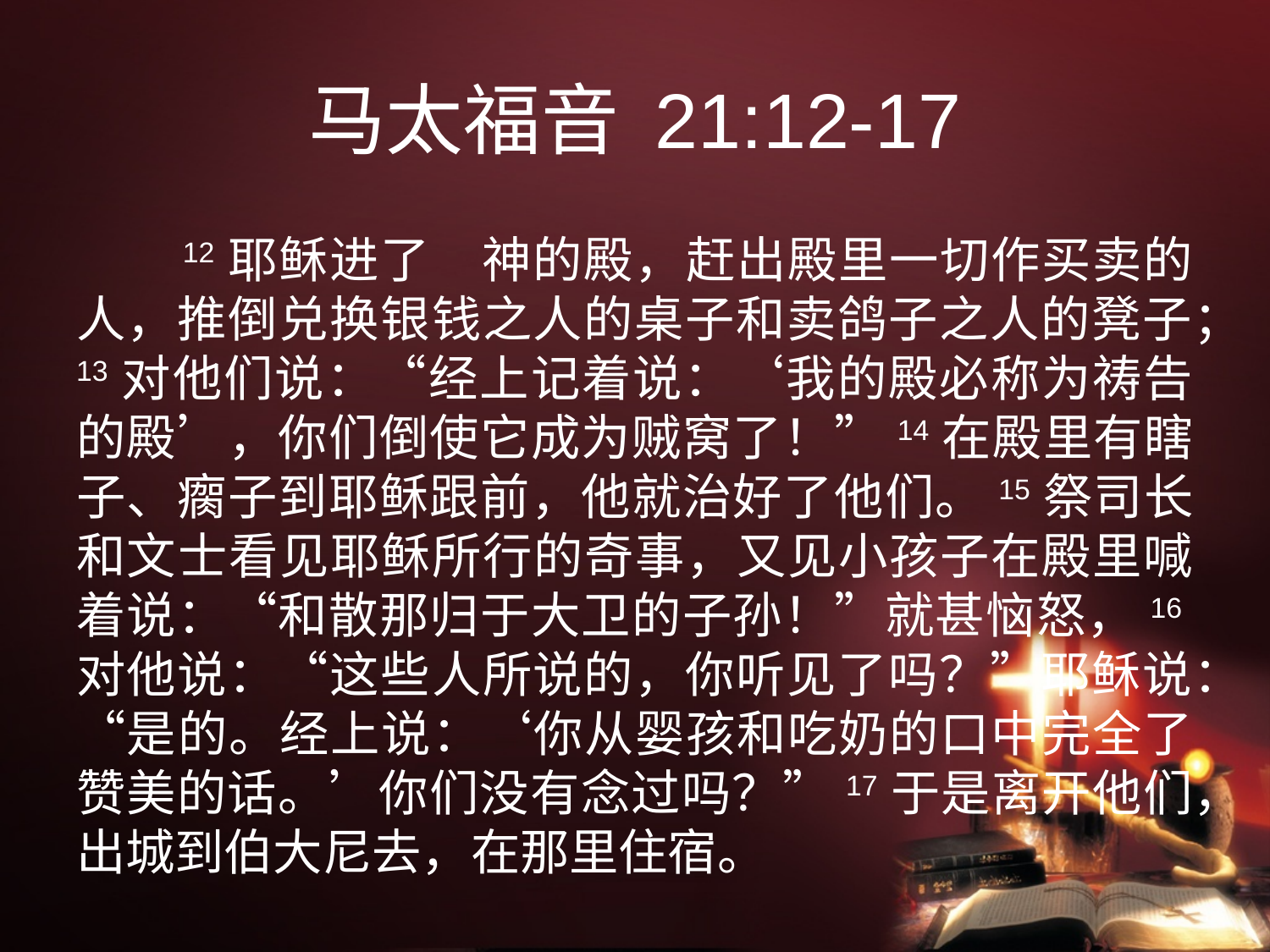

# 马太福音 21:12-17
           12耶稣进了　神的殿，赶出殿里一切作买卖的人，推倒兑换银钱之人的桌子和卖鸽子之人的凳子；13对他们说：“经上记着说：‘我的殿必称为祷告的殿’，你们倒使它成为贼窝了！”14在殿里有瞎子、瘸子到耶稣跟前，他就治好了他们。15祭司长和文士看见耶稣所行的奇事，又见小孩子在殿里喊着说：“和散那归于大卫的子孙！”就甚恼怒，16对他说：“这些人所说的，你听见了吗？”耶稣说：“是的。经上说：‘你从婴孩和吃奶的口中完全了赞美的话。’你们没有念过吗？”17于是离开他们，出城到伯大尼去，在那里住宿。